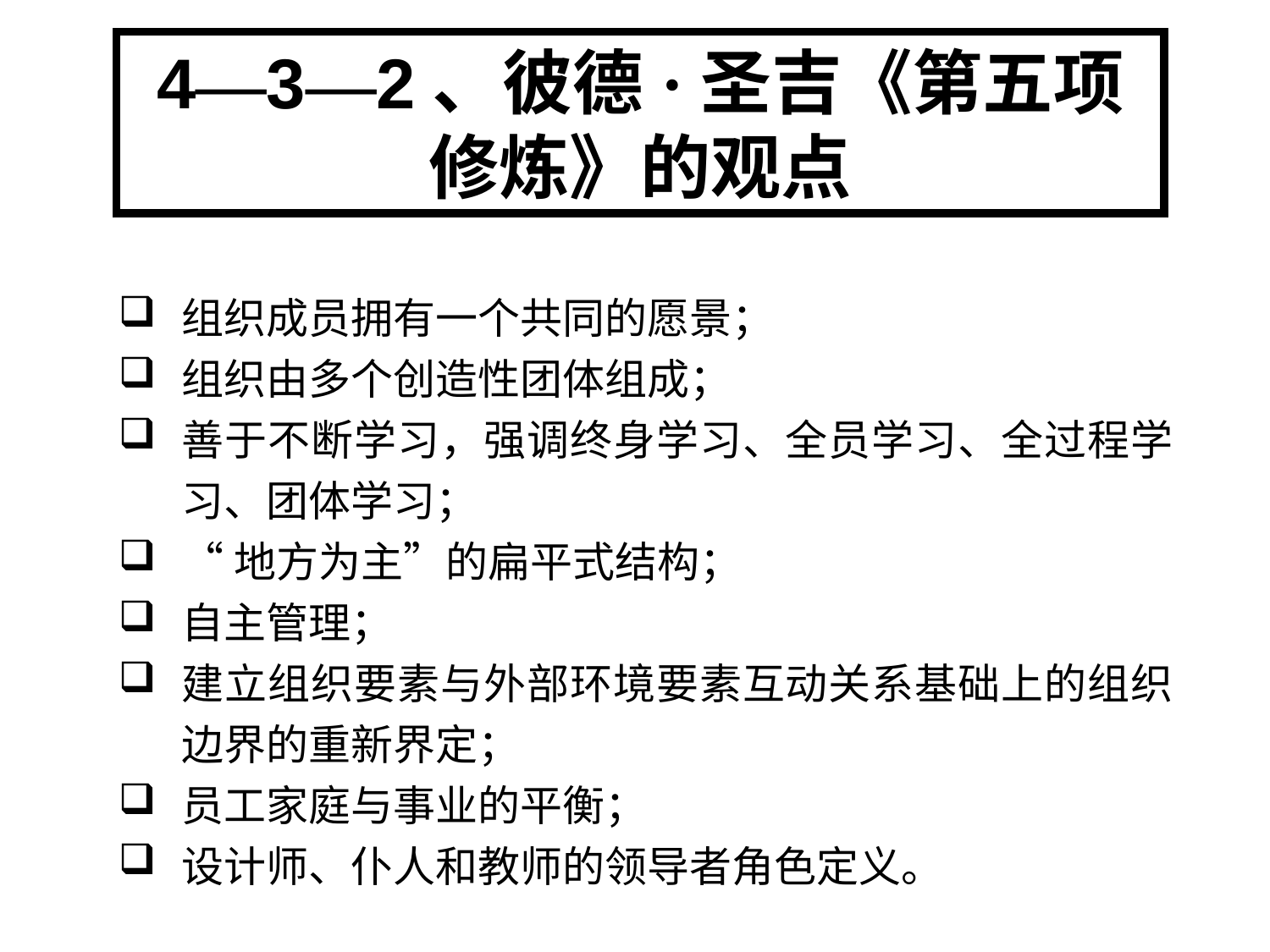

4—3—2、彼德·圣吉《第五项修炼》的观点

组织成员拥有一个共同的愿景；
组织由多个创造性团体组成；
善于不断学习，强调终身学习、全员学习、全过程学习、团体学习；
“地方为主”的扁平式结构；
自主管理；
建立组织要素与外部环境要素互动关系基础上的组织边界的重新界定；
员工家庭与事业的平衡；
设计师、仆人和教师的领导者角色定义。